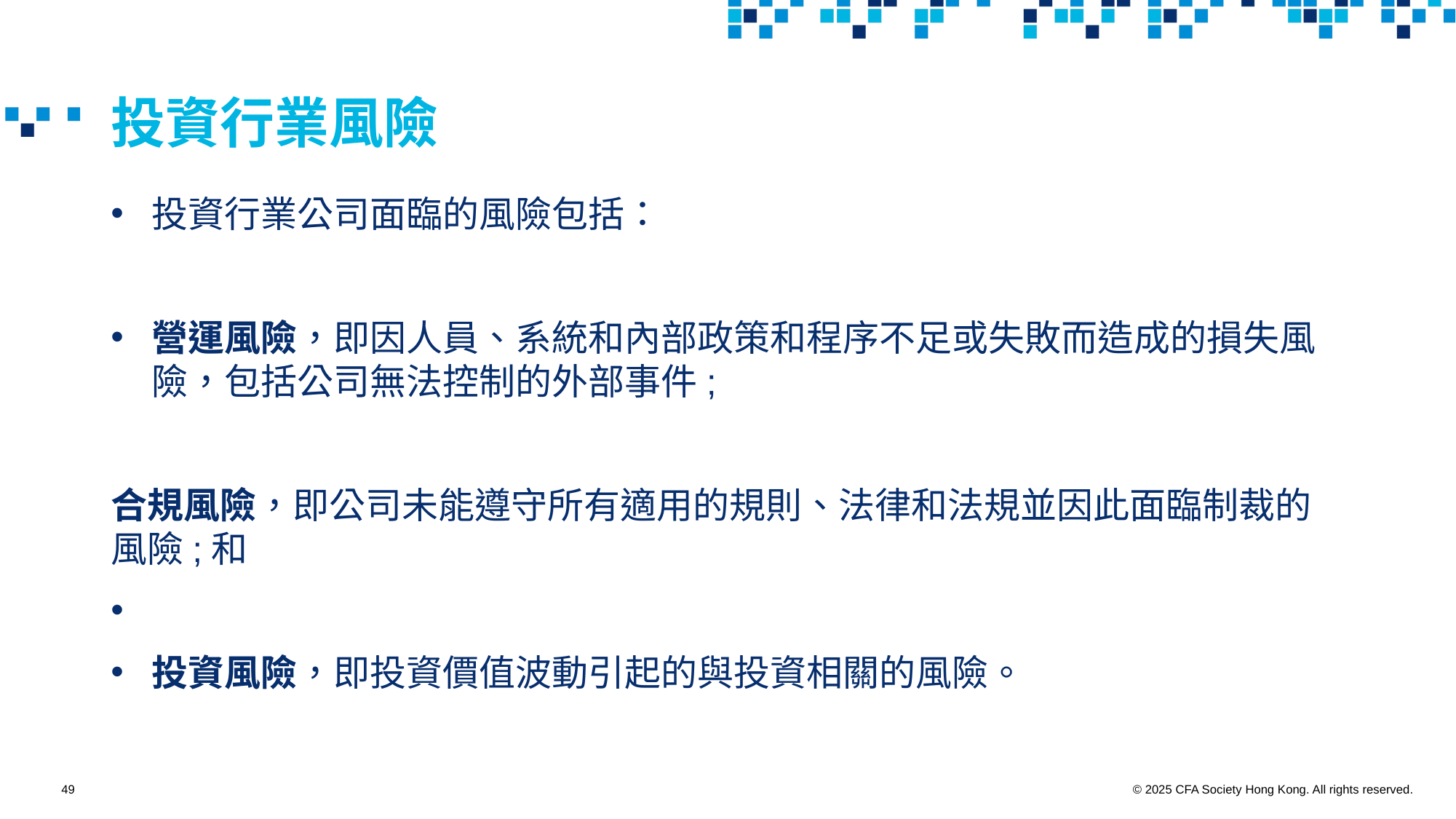

# 投資行業風險
投資行業公司面臨的風險包括：

營運風險，即因人員、系統和內部政策和程序不足或失敗而造成的損失風險，包括公司無法控制的外部事件;

合規風險，即公司未能遵守所有適用的規則、法律和法規並因此面臨制裁的風險;和

投資風險，即投資價值波動引起的與投資相關的風險。
49
© 2025 CFA Society Hong Kong. All rights reserved.